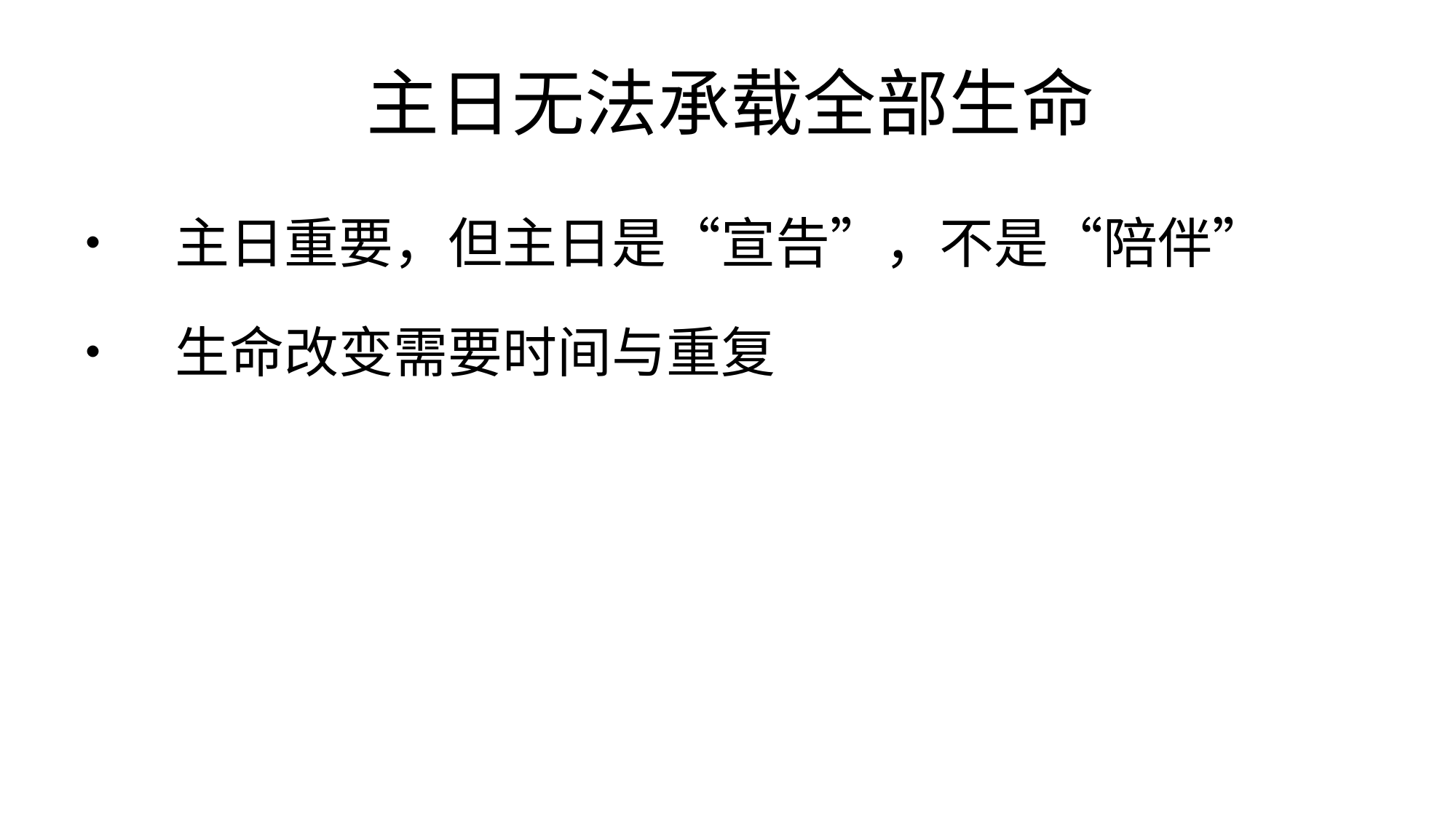

# 主日无法承载全部生命
•	主日重要，但主日是“宣告”，不是“陪伴”
•	生命改变需要时间与重复
22